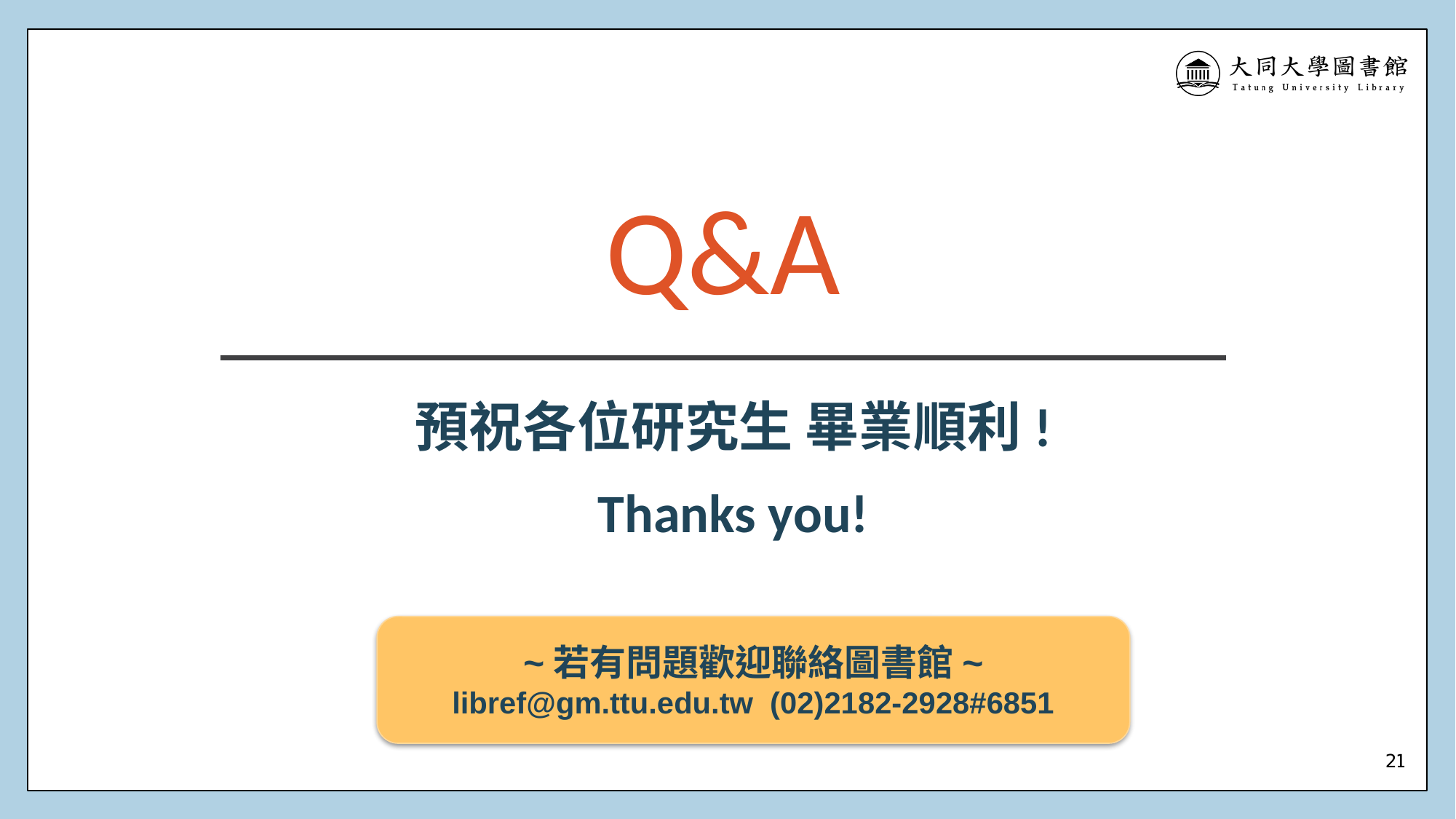

Q&A
預祝各位研究生 畢業順利!
Thanks you!

~若有問題歡迎聯絡圖書館~
libref@gm.ttu.edu.tw  (02)2182-2928#6851
21